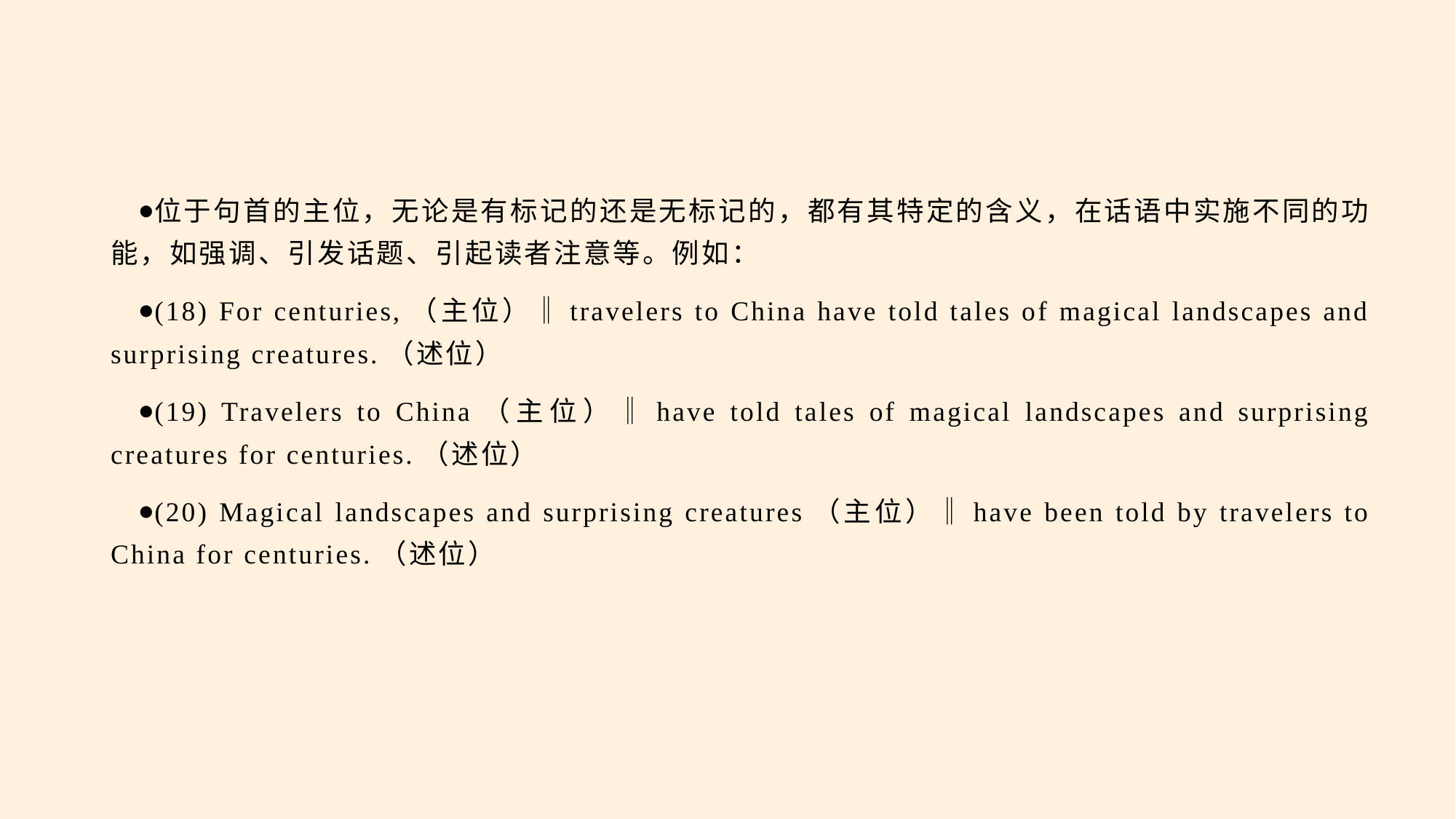

#
位于句首的主位，无论是有标记的还是无标记的，都有其特定的含义，在话语中实施不同的功能，如强调、引发话题、引起读者注意等。例如：
(18) For centuries,（主位）‖travelers to China have told tales of magical landscapes and surprising creatures.（述位）
(19) Travelers to China（主位）‖have told tales of magical landscapes and surprising creatures for centuries.（述位）
(20) Magical landscapes and surprising creatures（主位）‖have been told by travelers to China for centuries.（述位）